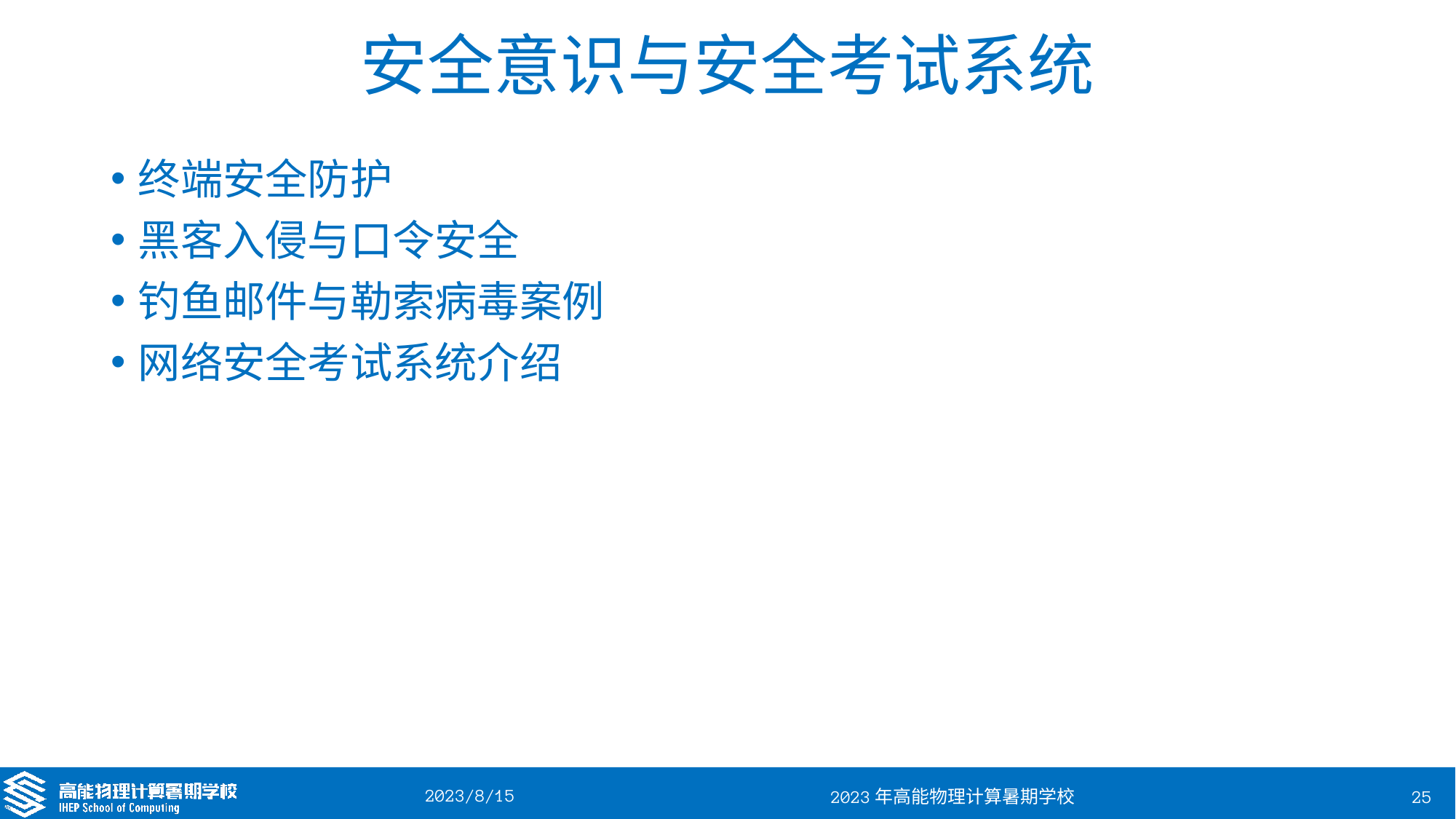

# 安全意识与安全考试系统
终端安全防护
黑客入侵与口令安全
钓鱼邮件与勒索病毒案例
网络安全考试系统介绍

2023/8/15
2023年高能物理计算暑期学校
25